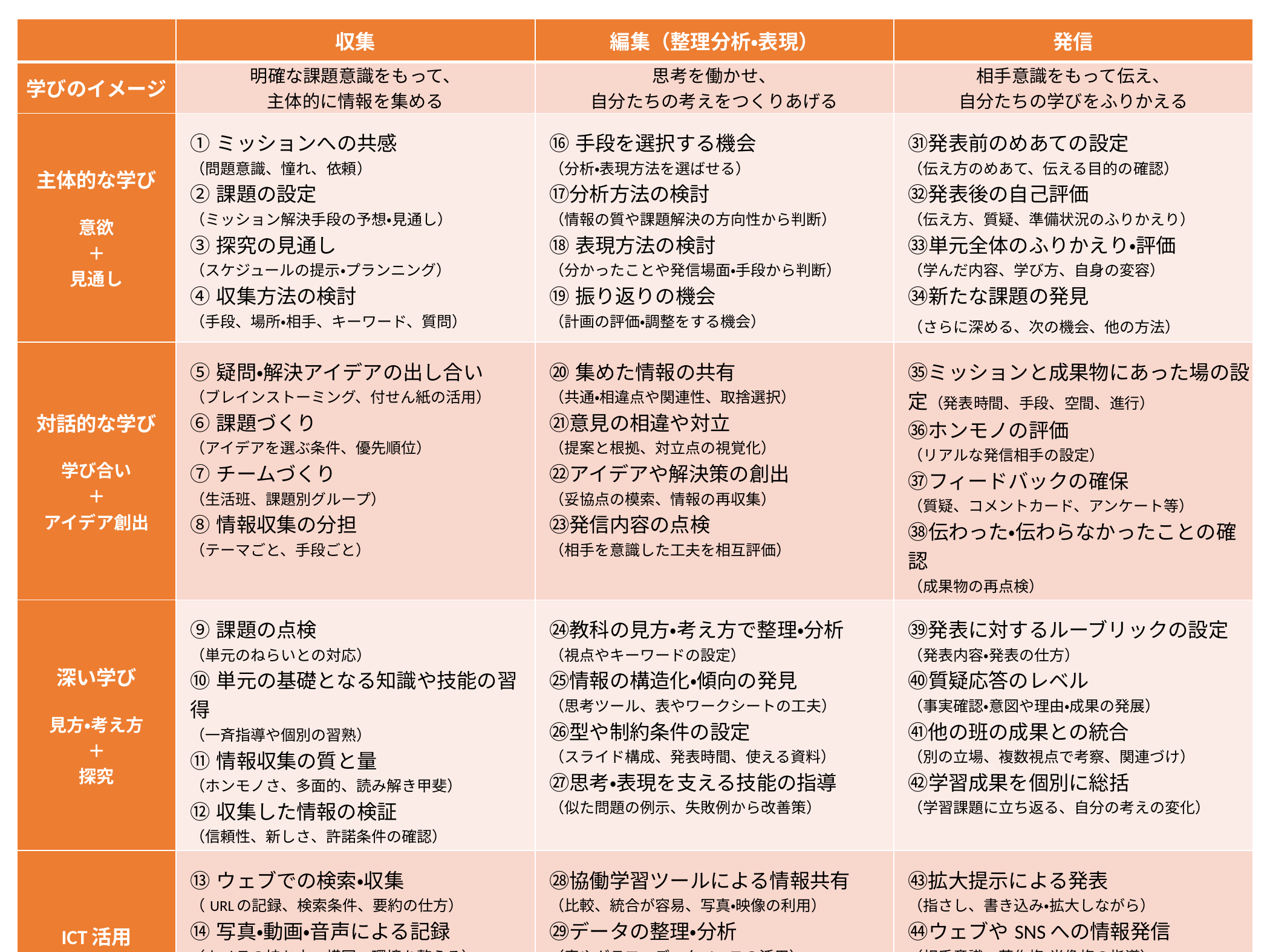

|  | 収集 | 編集（整理分析・表現） | 発信 |
| --- | --- | --- | --- |
| 学びのイメージ | 明確な課題意識をもって、 主体的に情報を集める | 思考を働かせ、 自分たちの考えをつくりあげる | 相手意識をもって伝え、 自分たちの学びをふりかえる |
| 主体的な学び 意欲 ＋ 見通し | ①ミッションへの共感 （問題意識、憧れ、依頼） ②課題の設定 （ミッション解決手段の予想・見通し） ③探究の見通し （スケジュールの提示・プランニング） ④収集方法の検討 （手段、場所・相手、キーワード、質問） | ⑯手段を選択する機会 （分析・表現方法を選ばせる） ⑰分析方法の検討 （情報の質や課題解決の方向性から判断） ⑱表現方法の検討 （分かったことや発信場面・手段から判断） ⑲振り返りの機会 （計画の評価・調整をする機会） | ㉛発表前のめあての設定 （伝え方のめあて、伝える目的の確認） ㉜発表後の自己評価 （伝え方、質疑、準備状況のふりかえり） ㉝単元全体のふりかえり・評価 （学んだ内容、学び方、自身の変容） ㉞新たな課題の発見 （さらに深める、次の機会、他の方法） |
| 対話的な学び 学び合い ＋ アイデア創出 | ⑤疑問・解決アイデアの出し合い （ブレインストーミング、付せん紙の活用） ⑥課題づくり （アイデアを選ぶ条件、優先順位） ⑦チームづくり （生活班、課題別グループ） ⑧情報収集の分担 （テーマごと、手段ごと） | ⑳集めた情報の共有 （共通・相違点や関連性、取捨選択） ㉑意見の相違や対立 （提案と根拠、対立点の視覚化） ㉒アイデアや解決策の創出 （妥協点の模索、情報の再収集） ㉓発信内容の点検 （相手を意識した工夫を相互評価） | ㉟ミッションと成果物にあった場の設定（発表時間、手段、空間、進行） ㊱ホンモノの評価 （リアルな発信相手の設定） ㊲フィードバックの確保 （質疑、コメントカード、アンケート等） ㊳伝わった・伝わらなかったことの確認 （成果物の再点検） |
| 深い学び 見方・考え方 ＋ 探究 | ⑨課題の点検 （単元のねらいとの対応） ⑩単元の基礎となる知識や技能の習得 （一斉指導や個別の習熟） ⑪情報収集の質と量 （ホンモノさ、多面的、読み解き甲斐） ⑫収集した情報の検証 （信頼性、新しさ、許諾条件の確認） | ㉔教科の見方・考え方で整理・分析 （視点やキーワードの設定） ㉕情報の構造化・傾向の発見 （思考ツール、表やワークシートの工夫） ㉖型や制約条件の設定 （スライド構成、発表時間、使える資料） ㉗思考・表現を支える技能の指導 （似た問題の例示、失敗例から改善策） | ㊴発表に対するルーブリックの設定 （発表内容・発表の仕方） ㊵質疑応答のレベル （事実確認・意図や理由・成果の発展） ㊶他の班の成果との統合 （別の立場、複数視点で考察、関連づけ） ㊷学習成果を個別に総括 （学習課題に立ち返る、自分の考えの変化） |
| ICT活用 | ⑬ウェブでの検索・収集 （URLの記録、検索条件、要約の仕方） ⑭写真・動画・音声による記録 （カメラの持ち方、構図、環境を整える） ⑮データの収集・入力 （ウェブで収集、集計表の設計、センサ） | ㉘協働学習ツールによる情報共有 （比較、統合が容易、写真・映像の利用） ㉙データの整理・分析 （表やグラフ、データベースの活用） ㉚デジタルで表現 （作文、プレゼン、動画、プログラム） | ㊸拡大提示による発表 （指さし、書き込み・拡大しながら） ㊹ウェブやSNSへの情報発信 （相手意識、著作権・肖像権の指導） ㊺ポートフォリオで学びの振り返り （映像でふりかえる・自己評価の変容） |